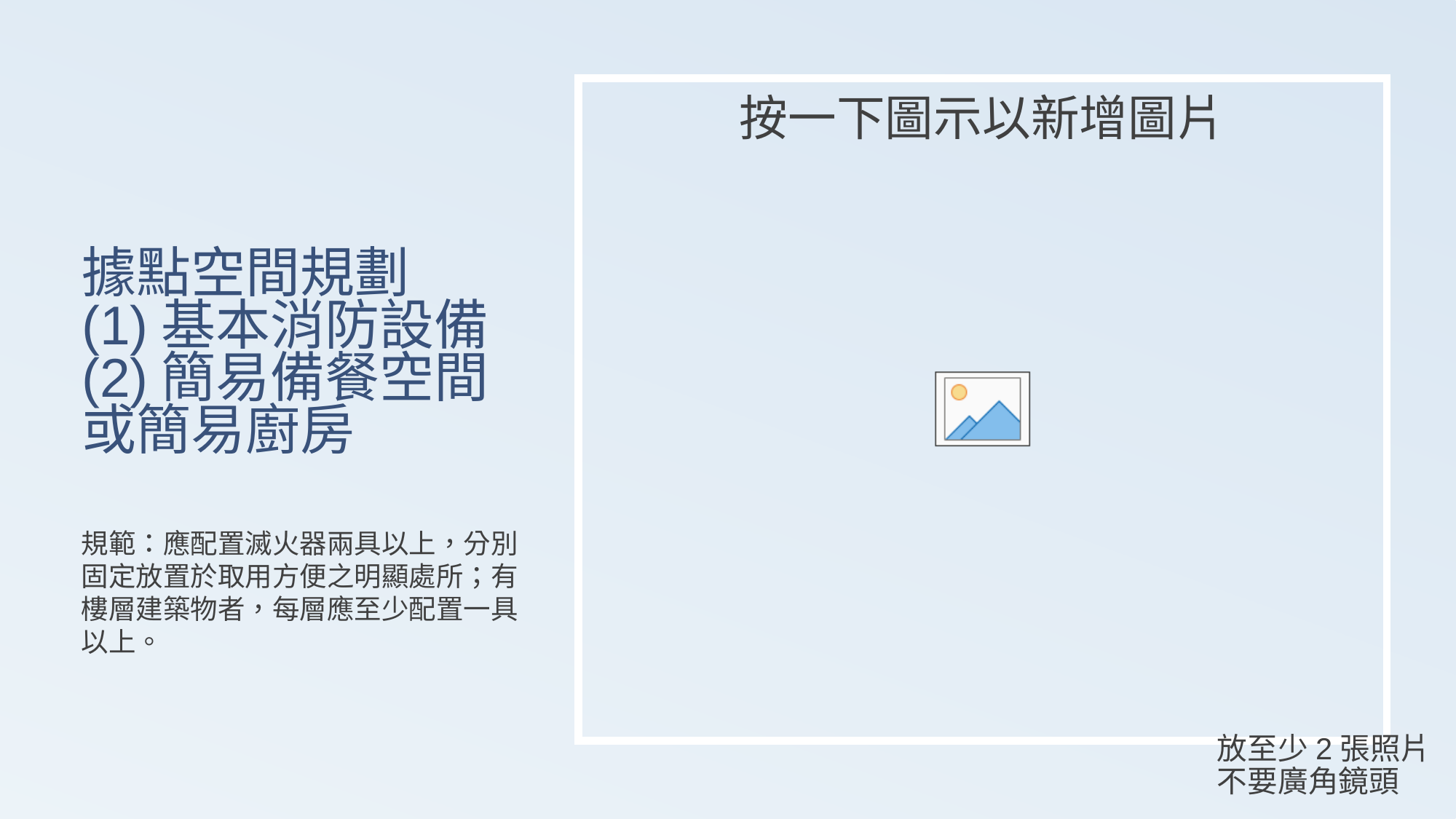

# 據點空間規劃 (1)基本消防設備 (2)簡易備餐空間或簡易廚房
規範：應配置滅火器兩具以上，分別固定放置於取用方便之明顯處所；有樓層建築物者，每層應至少配置一具以上。
放至少2張照片
不要廣角鏡頭